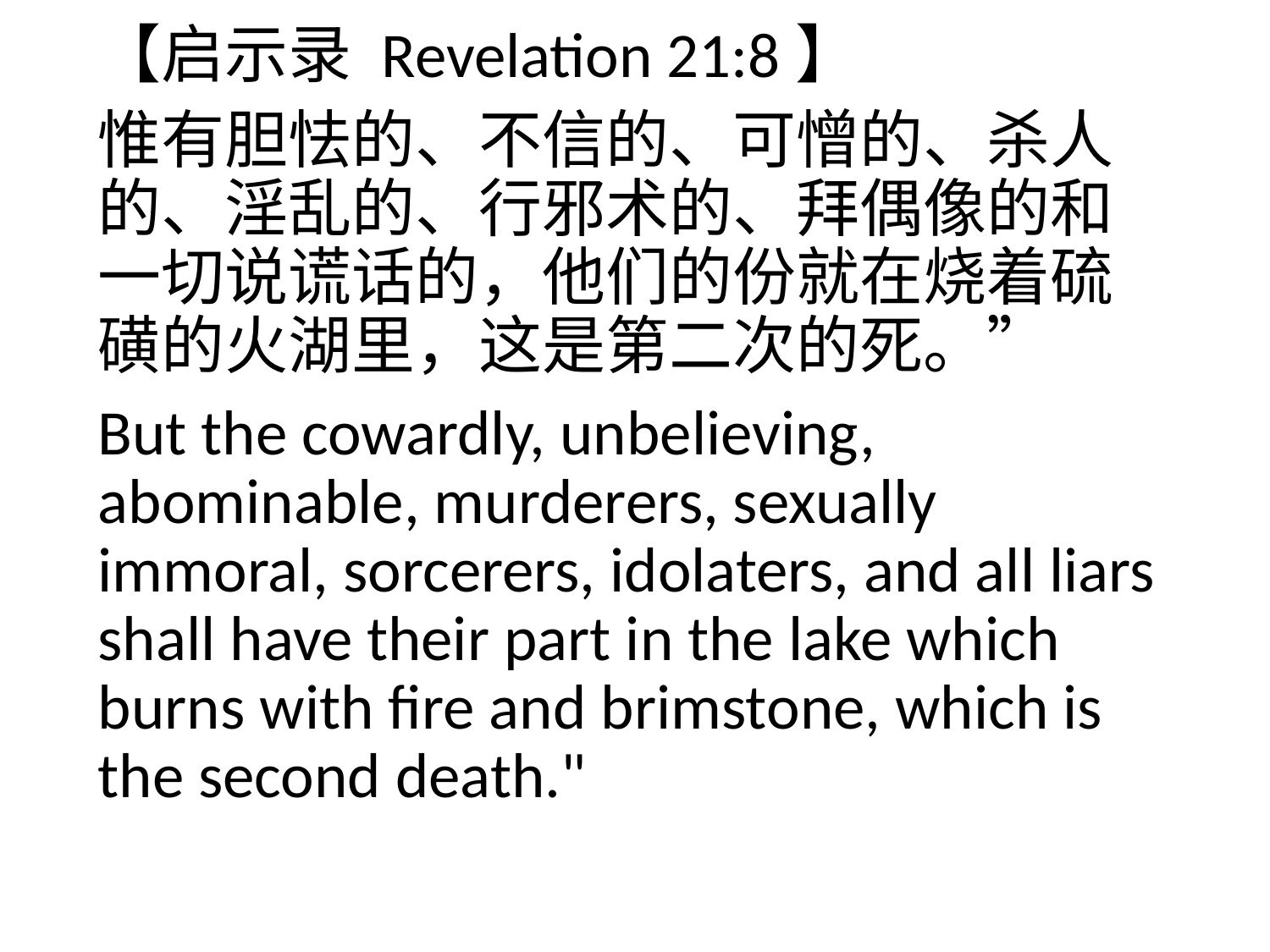

【启示录 Revelation 21:8】
惟有胆怯的、不信的、可憎的、杀人的、淫乱的、行邪术的、拜偶像的和一切说谎话的，他们的份就在烧着硫磺的火湖里，这是第二次的死。”
But the cowardly, unbelieving, abominable, murderers, sexually immoral, sorcerers, idolaters, and all liars shall have their part in the lake which burns with fire and brimstone, which is the second death."